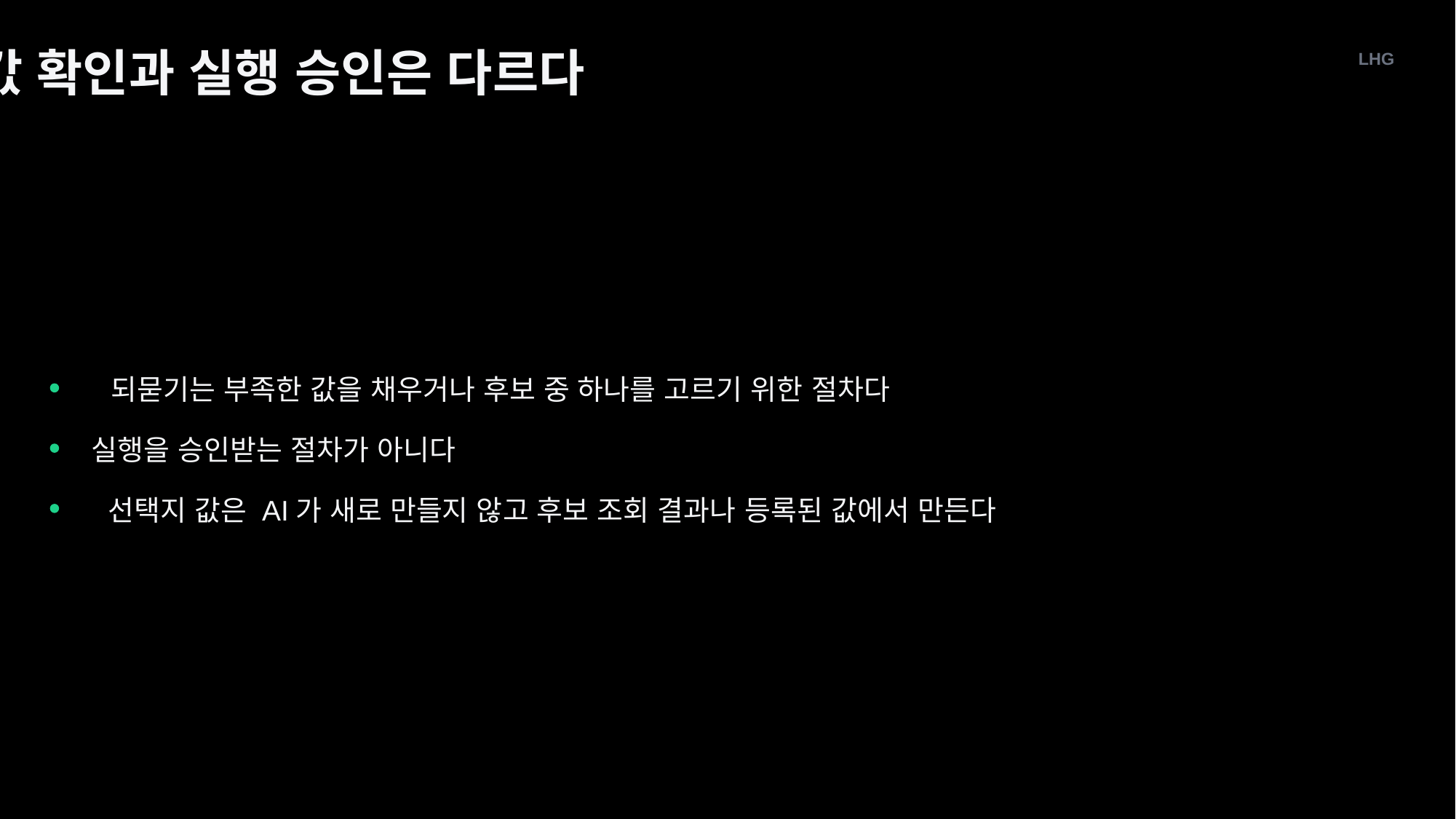

값 확인과 실행 승인은 다르다
LHG
되묻기는 부족한 값을 채우거나 후보 중 하나를 고르기 위한 절차다

실행을 승인받는 절차가 아니다

선택지 값은 AI가 새로 만들지 않고 후보 조회 결과나 등록된 값에서 만든다